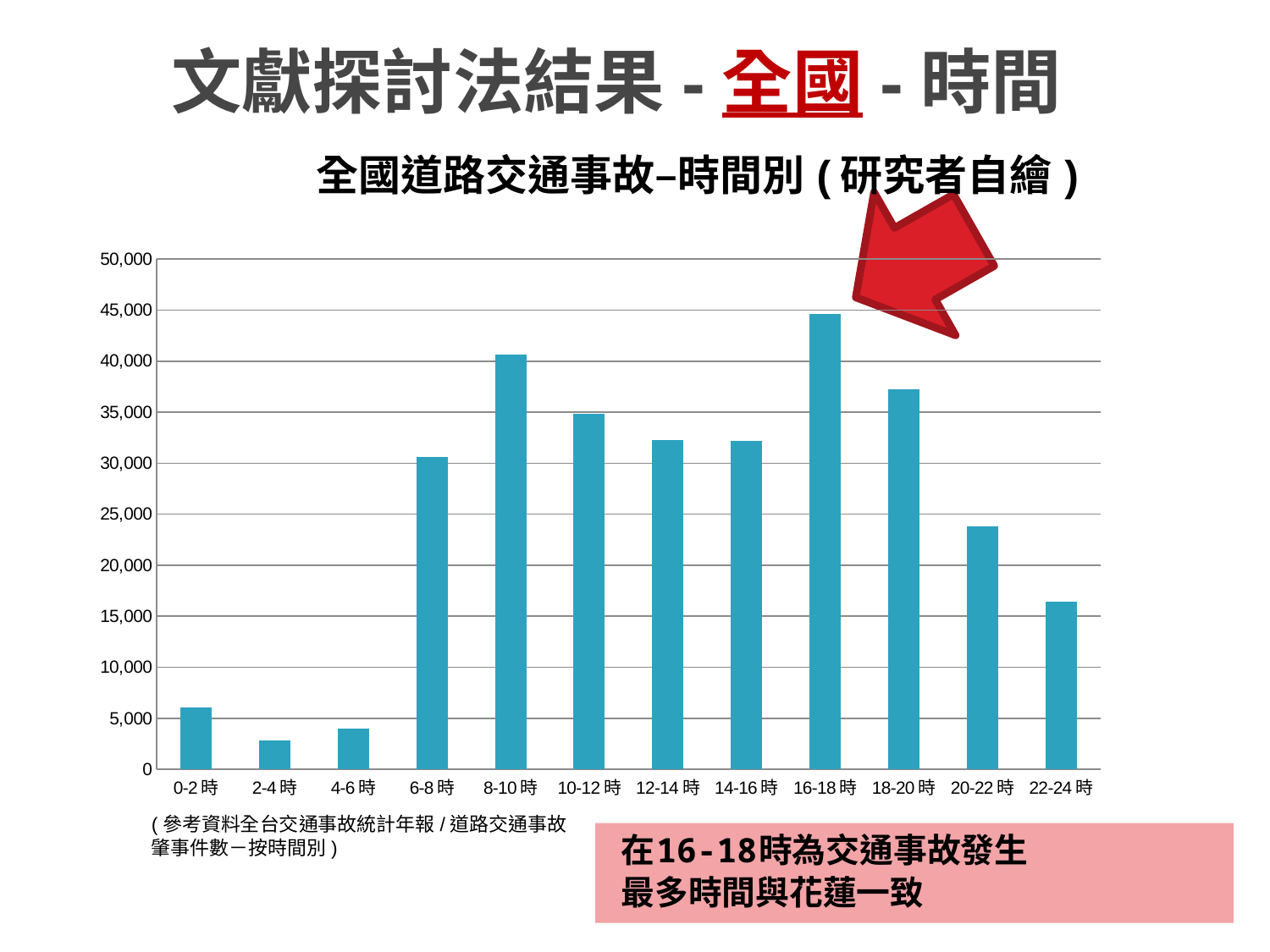

# 文獻探討法結果-全國-時間

### Chart: 全國道路交通事故–時間別(研究者自繪)

| Category |  |
|---|---|
| 0-2時 | 6076.0 |
| 2-4時 | 2812.0 |
| 4-6時 | 3991.0 |
| 6-8時 | 30604.0 |
| 8-10時 | 40630.0 |
| 10-12時 | 34832.0 |
| 12-14時 | 32310.0 |
| 14-16時 | 32160.0 |
| 16-18時 | 44625.0 |
| 18-20時 | 37243.0 |
| 20-22時 | 23814.0 |
| 22-24時 | 16459.0 |

(參考資料全台交通事故統計年報/道路交通事故肇事件數－按時間別)
在16-18時為交通事故發生
最多時間與花蓮一致